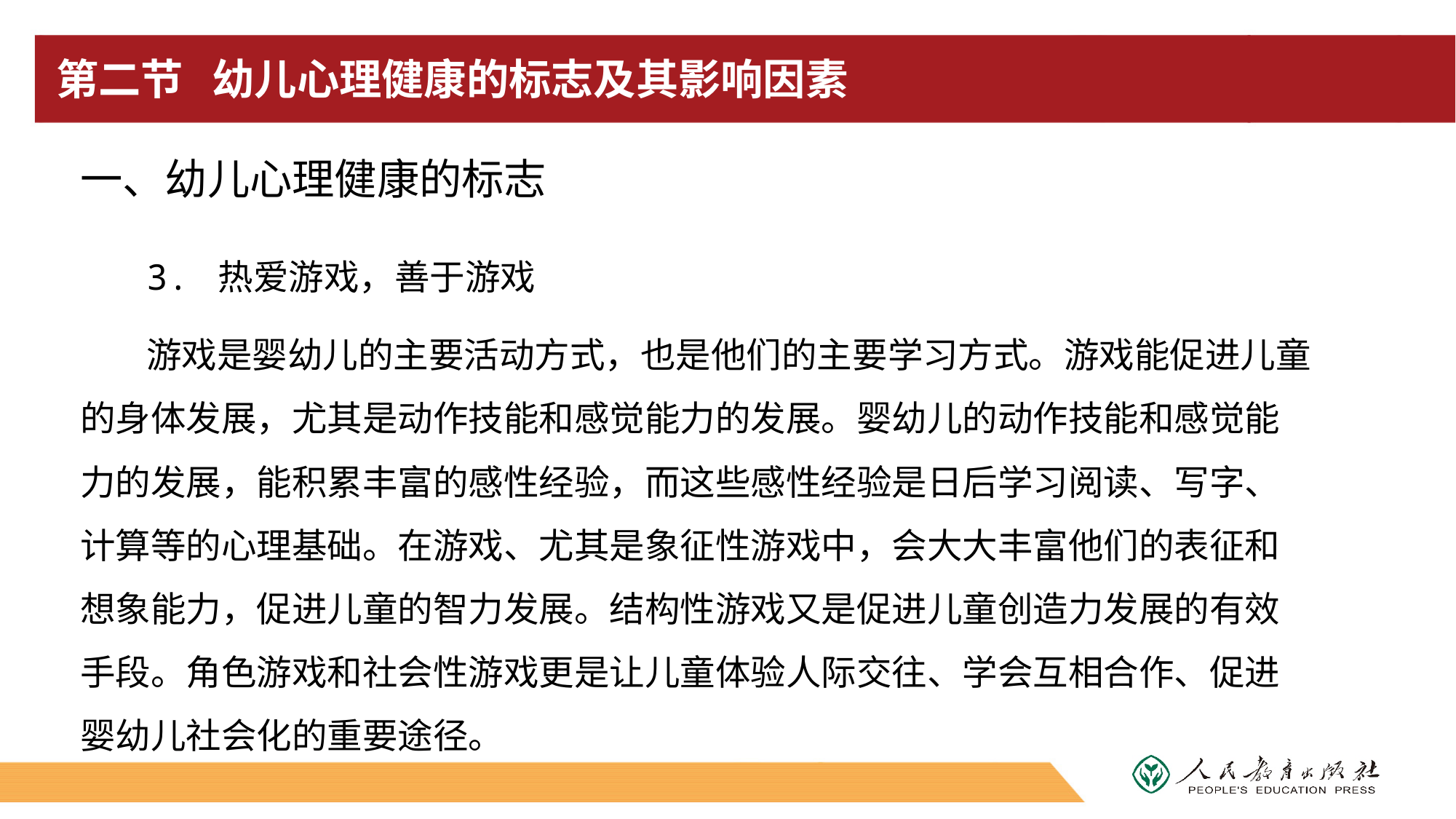

# 第二节   幼儿心理健康的标志及其影响因素
一、幼儿心理健康的标志
3. 热爱游戏，善于游戏
游戏是婴幼儿的主要活动方式，也是他们的主要学习方式。游戏能促进儿童的身体发展，尤其是动作技能和感觉能力的发展。婴幼儿的动作技能和感觉能力的发展，能积累丰富的感性经验，而这些感性经验是日后学习阅读、写字、计算等的心理基础。在游戏、尤其是象征性游戏中，会大大丰富他们的表征和想象能力，促进儿童的智力发展。结构性游戏又是促进儿童创造力发展的有效手段。角色游戏和社会性游戏更是让儿童体验人际交往、学会互相合作、促进婴幼儿社会化的重要途径。